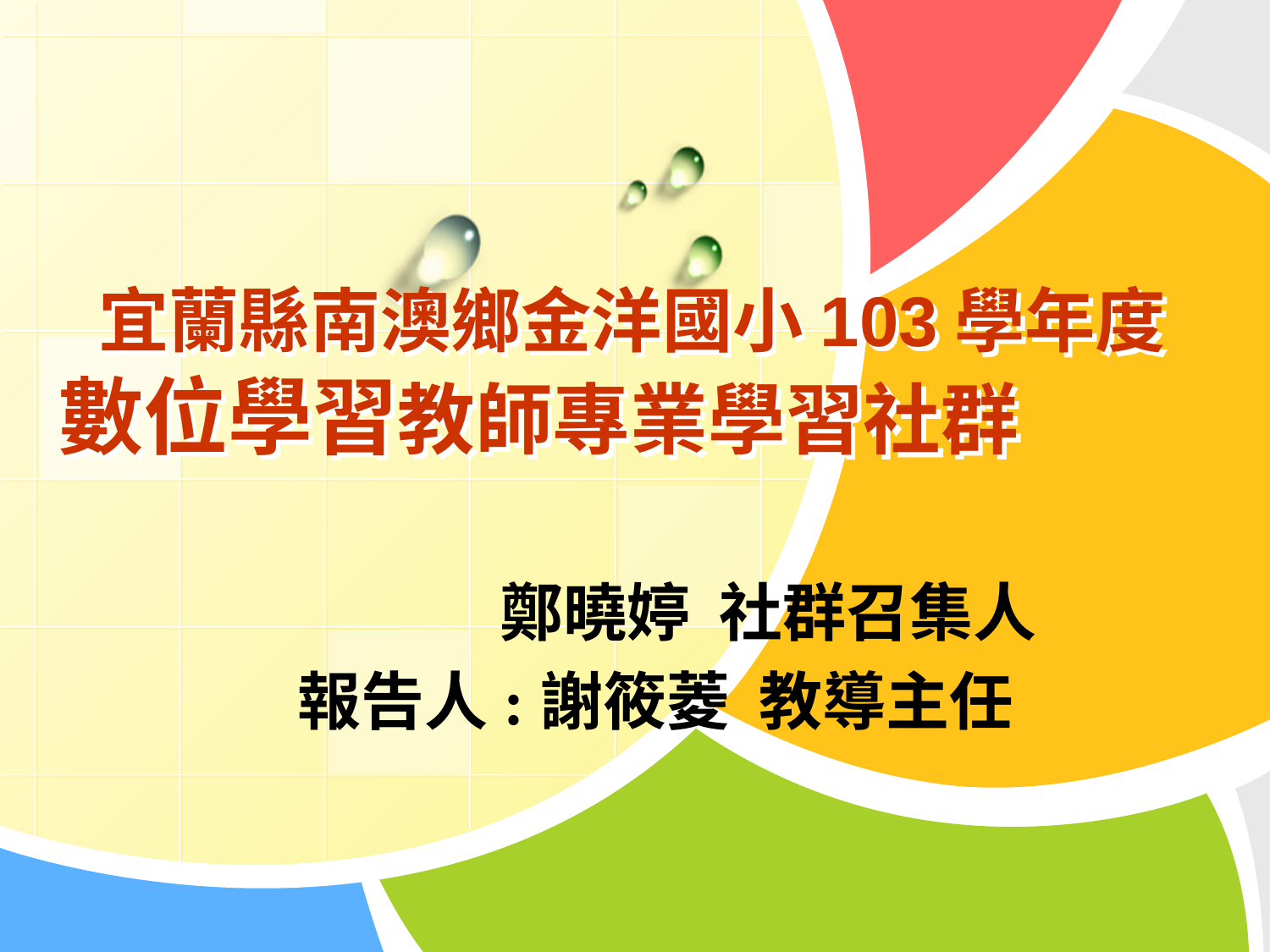

# 宜蘭縣南澳鄉金洋國小103學年度 數位學習教師專業學習社群
             鄭曉婷  社群召集人
報告人:謝筱菱  教導主任